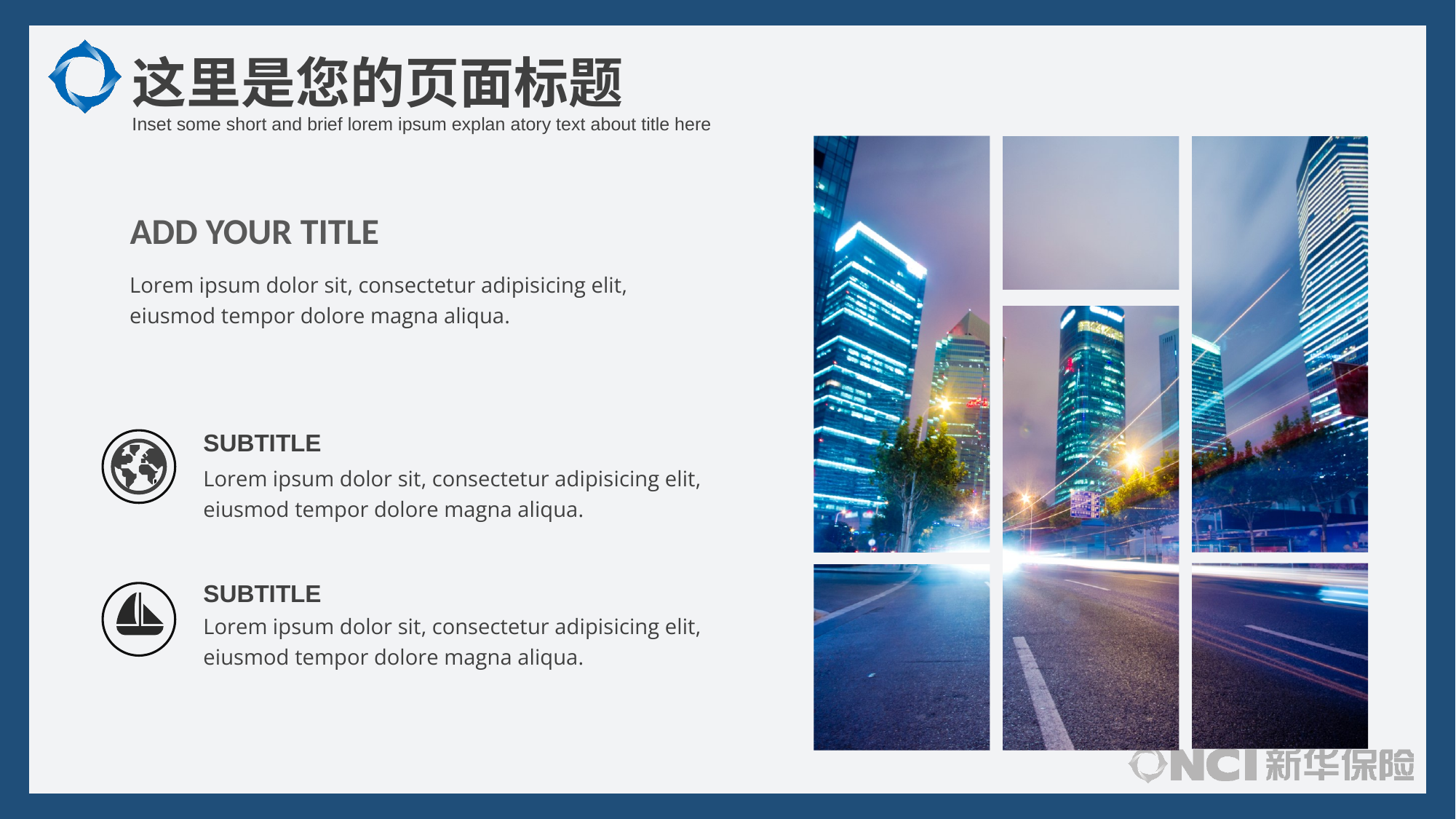

这里是您的页面标题
Inset some short and brief lorem ipsum explan atory text about title here

ADD YOUR TITLE
Lorem ipsum dolor sit, consectetur adipisicing elit, eiusmod tempor dolore magna aliqua.
SUBTITLE
Lorem ipsum dolor sit, consectetur adipisicing elit, eiusmod tempor dolore magna aliqua.

SUBTITLE
Lorem ipsum dolor sit, consectetur adipisicing elit, eiusmod tempor dolore magna aliqua.